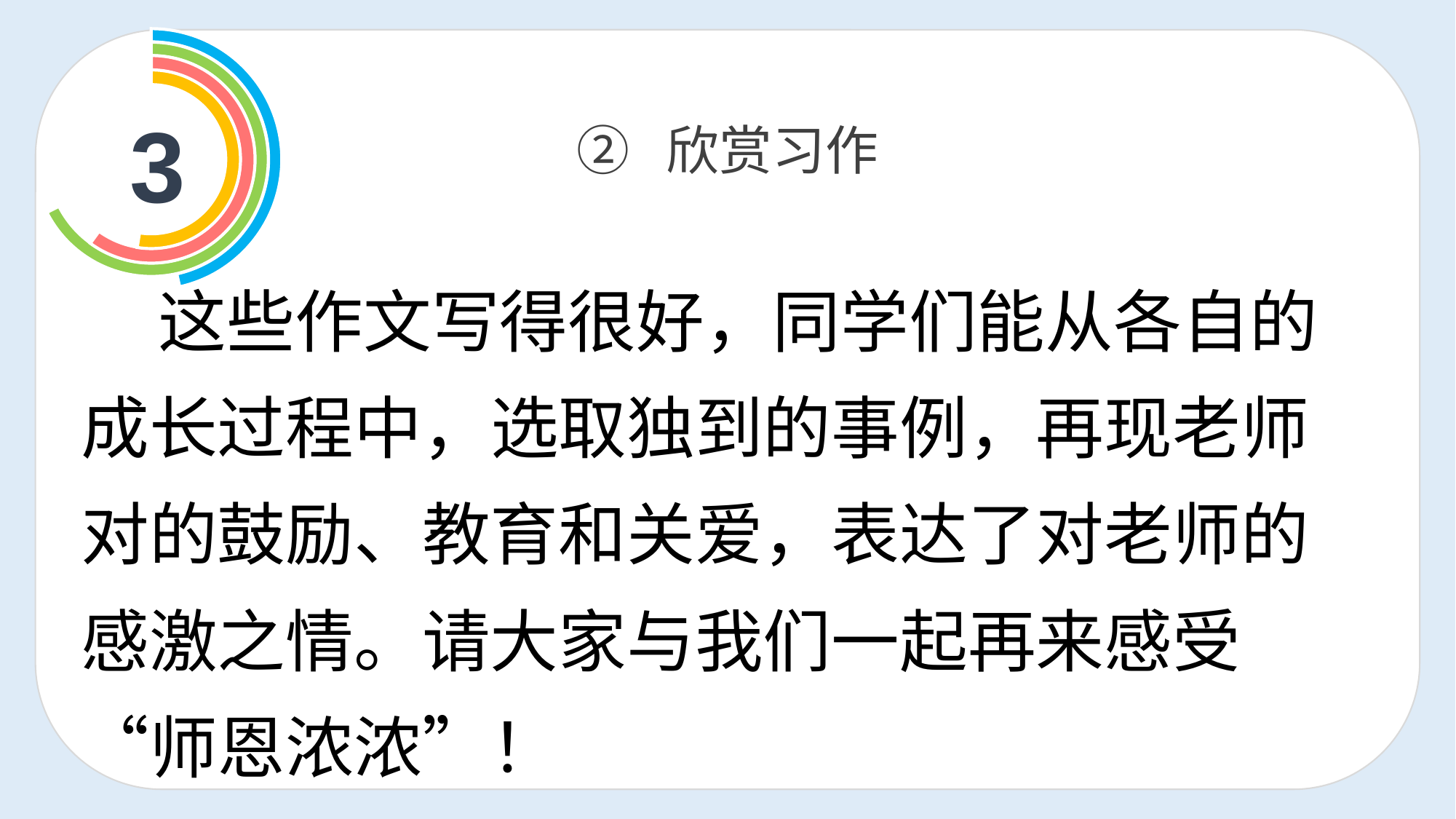

3

②  欣赏习作
    这些作文写得很好，同学们能从各自的成长过程中，选取独到的事例，再现老师对的鼓励、教育和关爱，表达了对老师的感激之情。请大家与我们一起再来感受“师恩浓浓”！